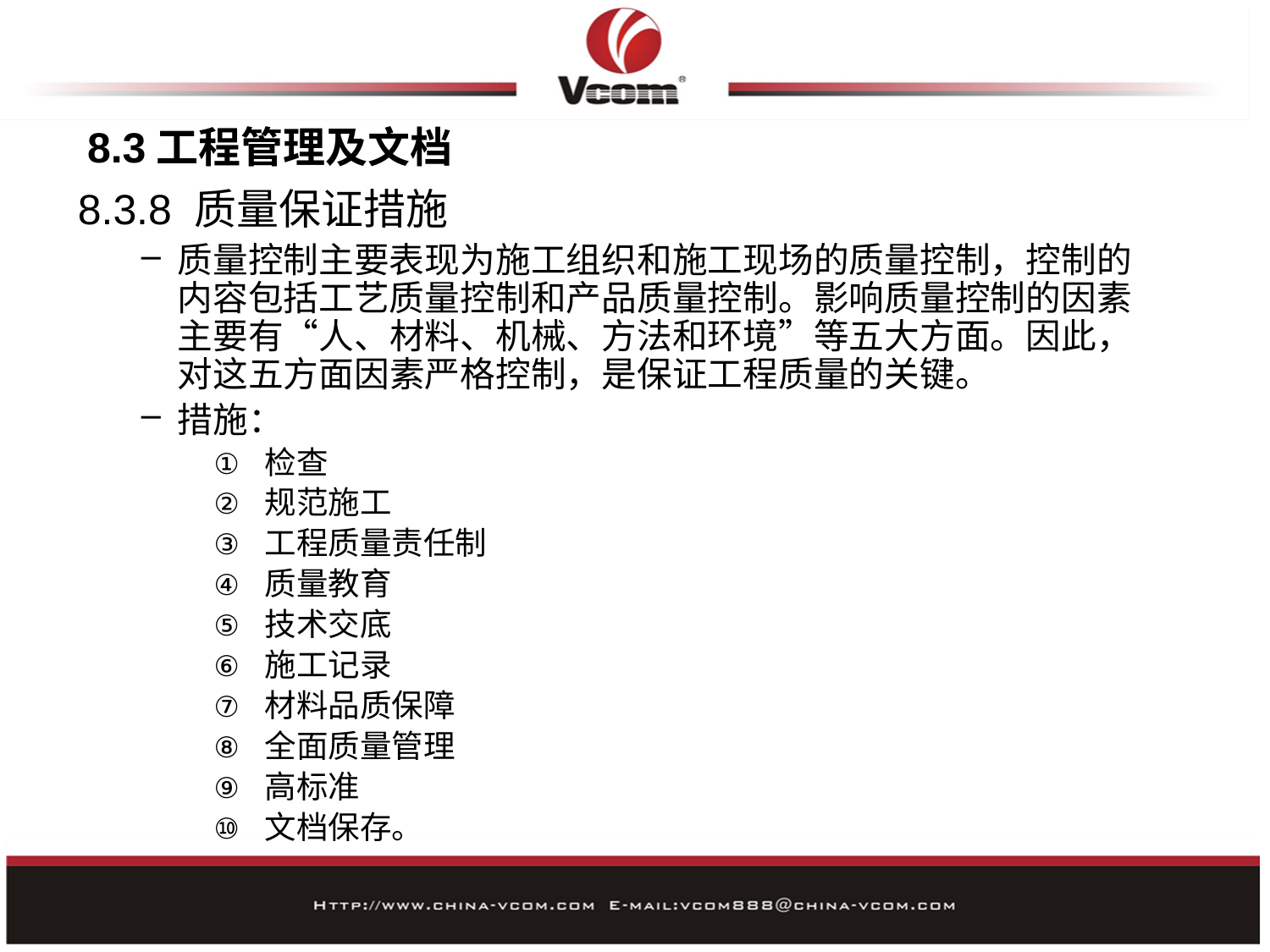

8.3工程管理及文档
8.3.8 质量保证措施
质量控制主要表现为施工组织和施工现场的质量控制，控制的内容包括工艺质量控制和产品质量控制。影响质量控制的因素主要有“人、材料、机械、方法和环境”等五大方面。因此，对这五方面因素严格控制，是保证工程质量的关键。
措施：
检查
规范施工
工程质量责任制
质量教育
技术交底
施工记录
材料品质保障
全面质量管理
高标准
文档保存。